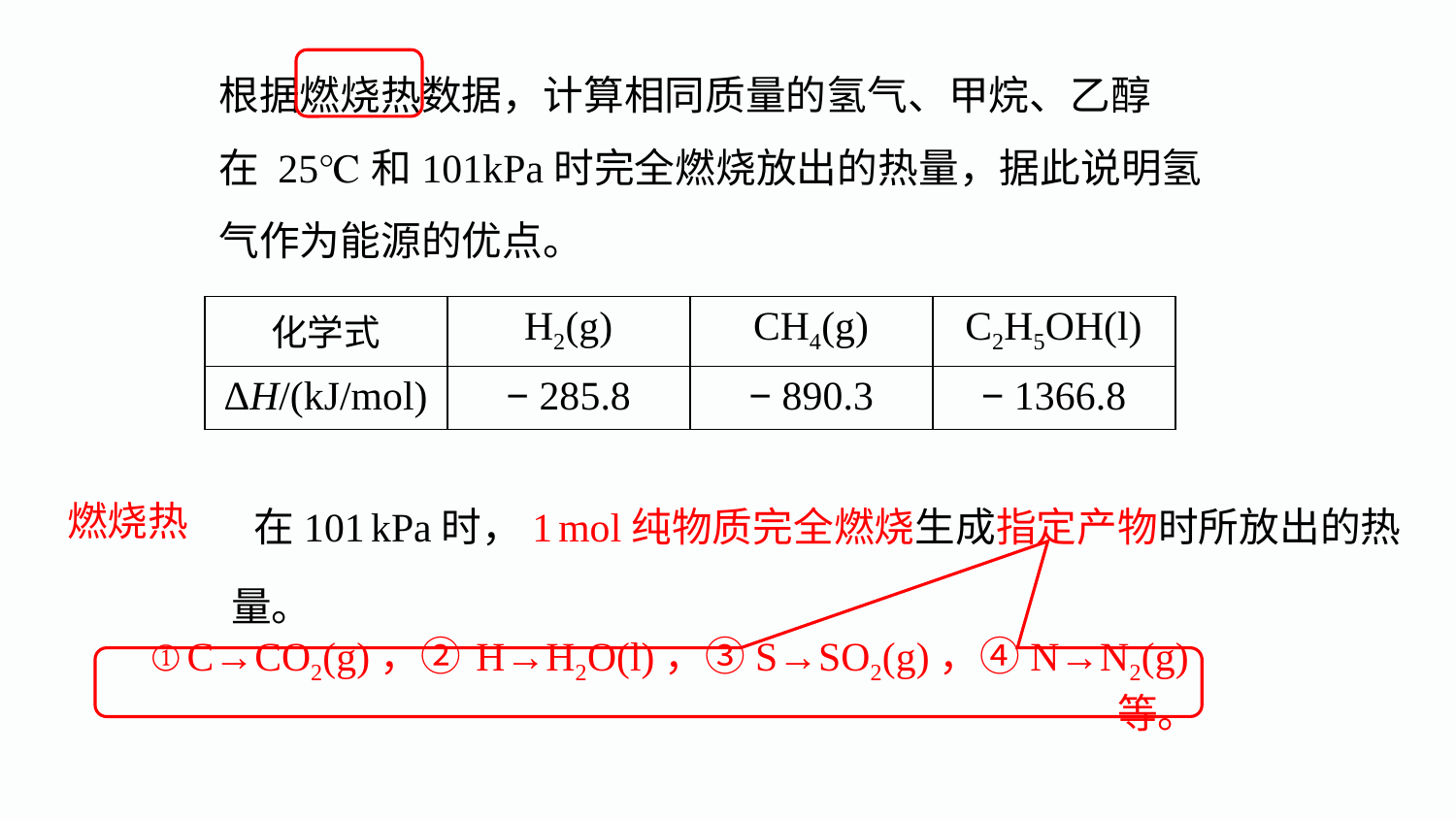

根据燃烧热数据，计算相同质量的氢气、甲烷、乙醇
在 25℃和101kPa时完全燃烧放出的热量，据此说明氢
气作为能源的优点。

| 化学式 | H2(g) | CH4(g) | C2H5OH(l) |
| --- | --- | --- | --- |
| ΔH/(kJ/mol) | − 285.8 | − 890.3 | − 1366.8 |
 在101 kPa时，1 mol纯物质完全燃烧生成指定产物时所放出的热量。
燃烧热
① C→CO2(g)，② H→H2O(l)，③S→SO2(g)，④N→N2(g)等。